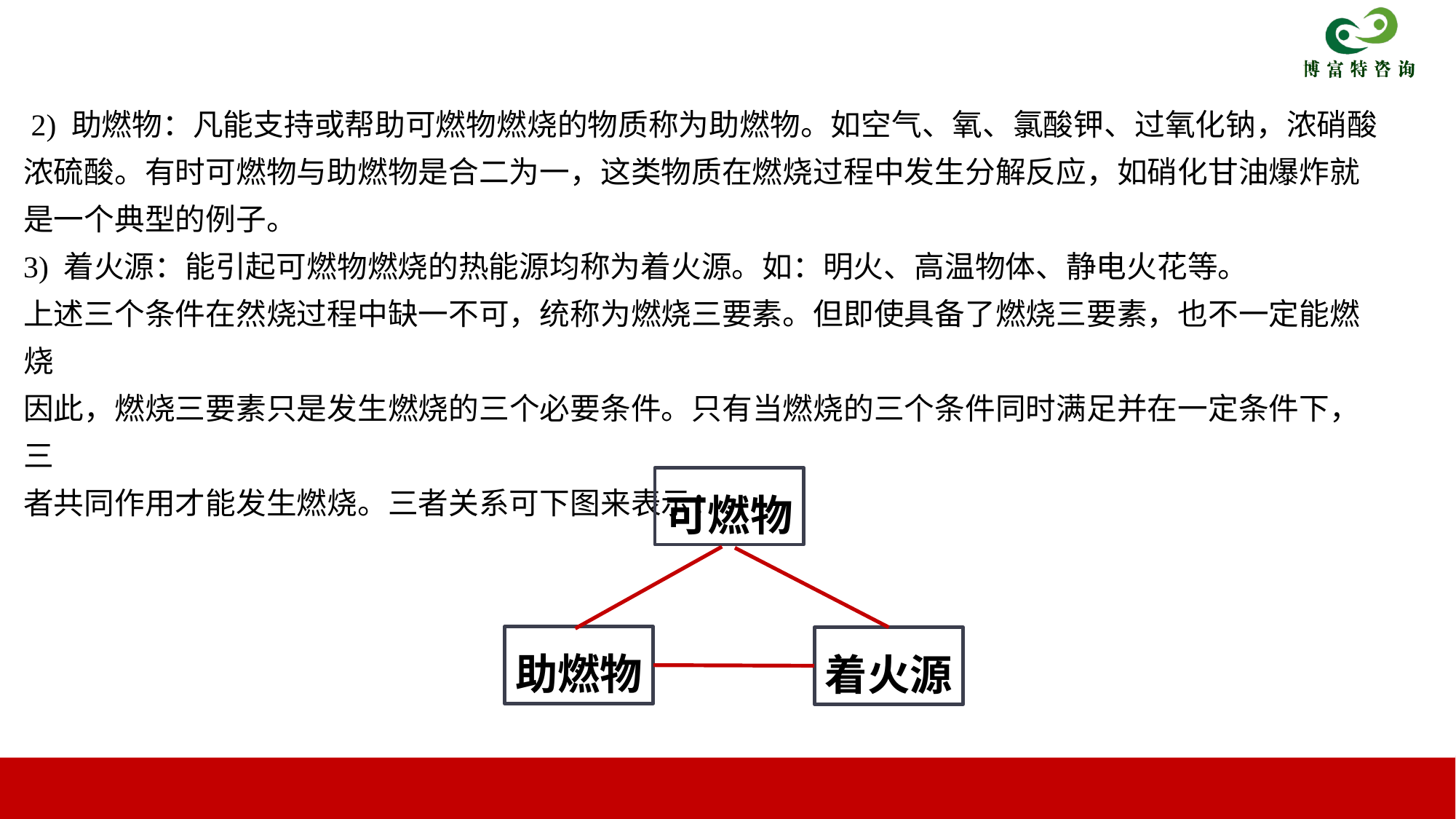

2) 助燃物：凡能支持或帮助可燃物燃烧的物质称为助燃物。如空气、氧、氯酸钾、过氧化钠，浓硝酸
浓硫酸。有时可燃物与助燃物是合二为一，这类物质在燃烧过程中发生分解反应，如硝化甘油爆炸就
是一个典型的例子。
3) 着火源：能引起可燃物燃烧的热能源均称为着火源。如：明火、高温物体、静电火花等。
上述三个条件在然烧过程中缺一不可，统称为燃烧三要素。但即使具备了燃烧三要素，也不一定能燃烧
因此，燃烧三要素只是发生燃烧的三个必要条件。只有当燃烧的三个条件同时满足并在一定条件下，三
者共同作用才能发生燃烧。三者关系可下图来表示：

可燃物
助燃物
着火源